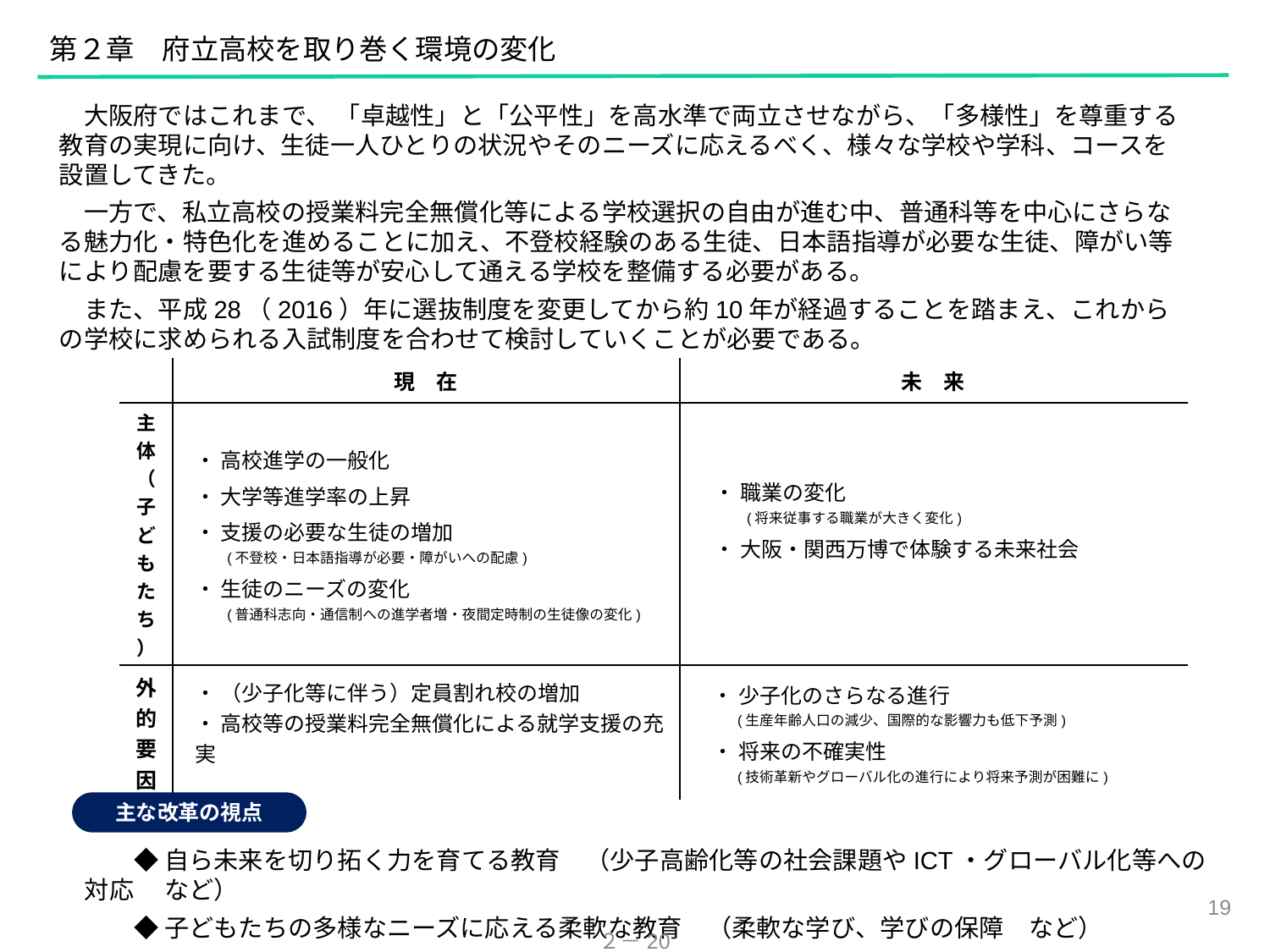

第２章　府立高校を取り巻く環境の変化
　大阪府ではこれまで、 「卓越性」と「公平性」を高水準で両立させながら、「多様性」を尊重する教育の実現に向け、生徒一人ひとりの状況やそのニーズに応えるべく、様々な学校や学科、コースを設置してきた。
　一方で、私立高校の授業料完全無償化等による学校選択の自由が進む中、普通科等を中心にさらなる魅力化・特色化を進めることに加え、不登校経験のある生徒、日本語指導が必要な生徒、障がい等により配慮を要する生徒等が安心して通える学校を整備する必要がある。
　また、平成28（2016）年に選抜制度を変更してから約10年が経過することを踏まえ、これからの学校に求められる入試制度を合わせて検討していくことが必要である。

|  | 現　在 | 未　来 |
| --- | --- | --- |
| 主体（子どもたち） | ・ 高校進学の一般化 ・ 大学等進学率の上昇 ・ 支援の必要な生徒の増加 　　(不登校・日本語指導が必要・障がいへの配慮) ・ 生徒のニーズの変化 　　(普通科志向・通信制への進学者増・夜間定時制の生徒像の変化) | ・ 職業の変化 　　(将来従事する職業が大きく変化) ・ 大阪・関西万博で体験する未来社会 |
| 外的要因 | ・ （少子化等に伴う）定員割れ校の増加 ・ 高校等の授業料完全無償化による就学支援の充実 | ・ 少子化のさらなる進行 　　 (生産年齢人口の減少、国際的な影響力も低下予測) ・ 将来の不確実性 　 　(技術革新やグローバル化の進行により将来予測が困難に) |
主な改革の視点
　　◆ 自ら未来を切り拓く力を育てる教育　（少子高齢化等の社会課題やICT・グローバル化等への対応 　など）
　　◆ 子どもたちの多様なニーズに応える柔軟な教育　（柔軟な学び、学びの保障　など）
19
２－20